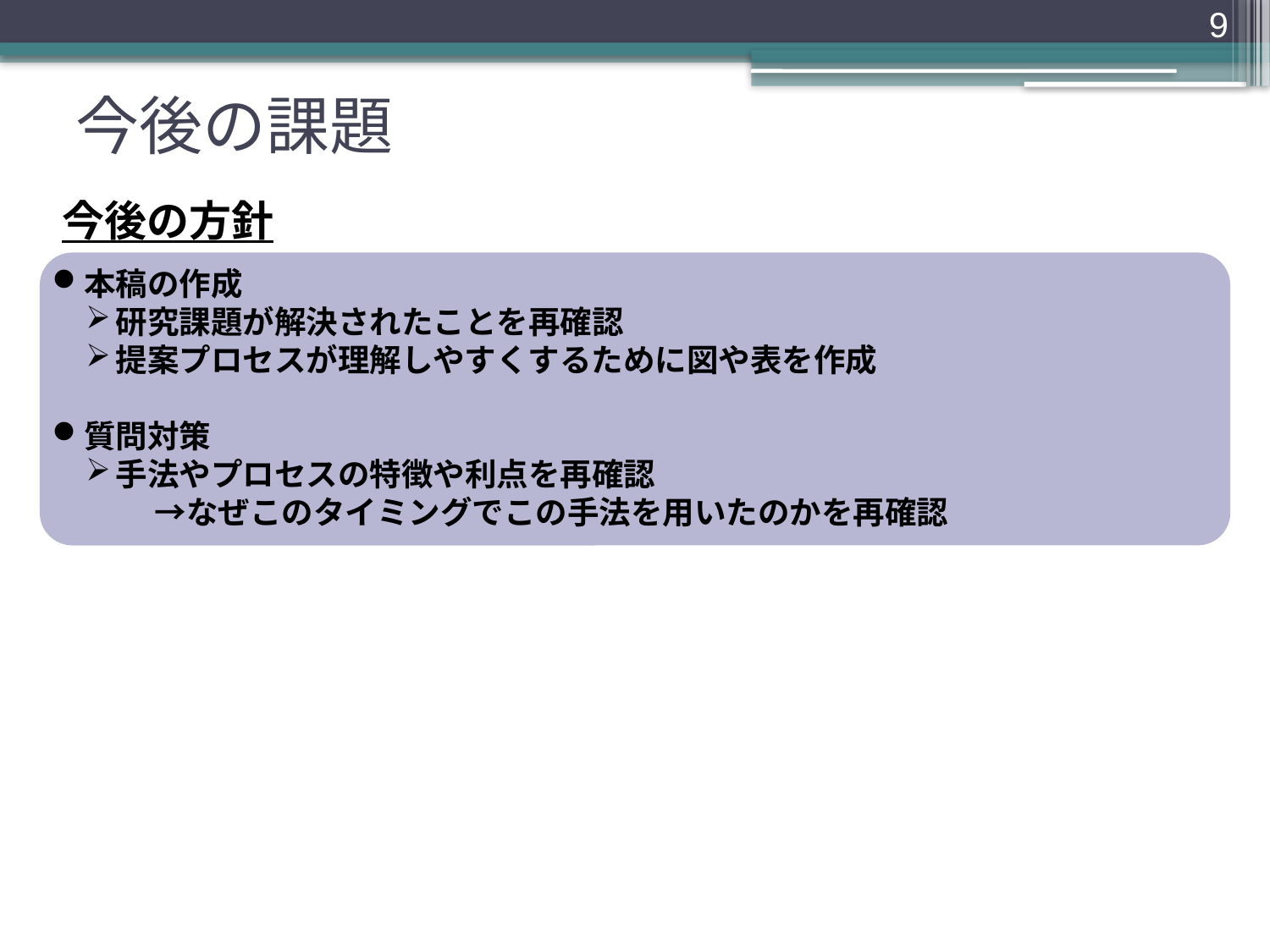

9
# 今後の課題
今後の方針

本稿の作成
研究課題が解決されたことを再確認
提案プロセスが理解しやすくするために図や表を作成

質問対策
手法やプロセスの特徴や利点を再確認
　 →なぜこのタイミングでこの手法を用いたのかを再確認